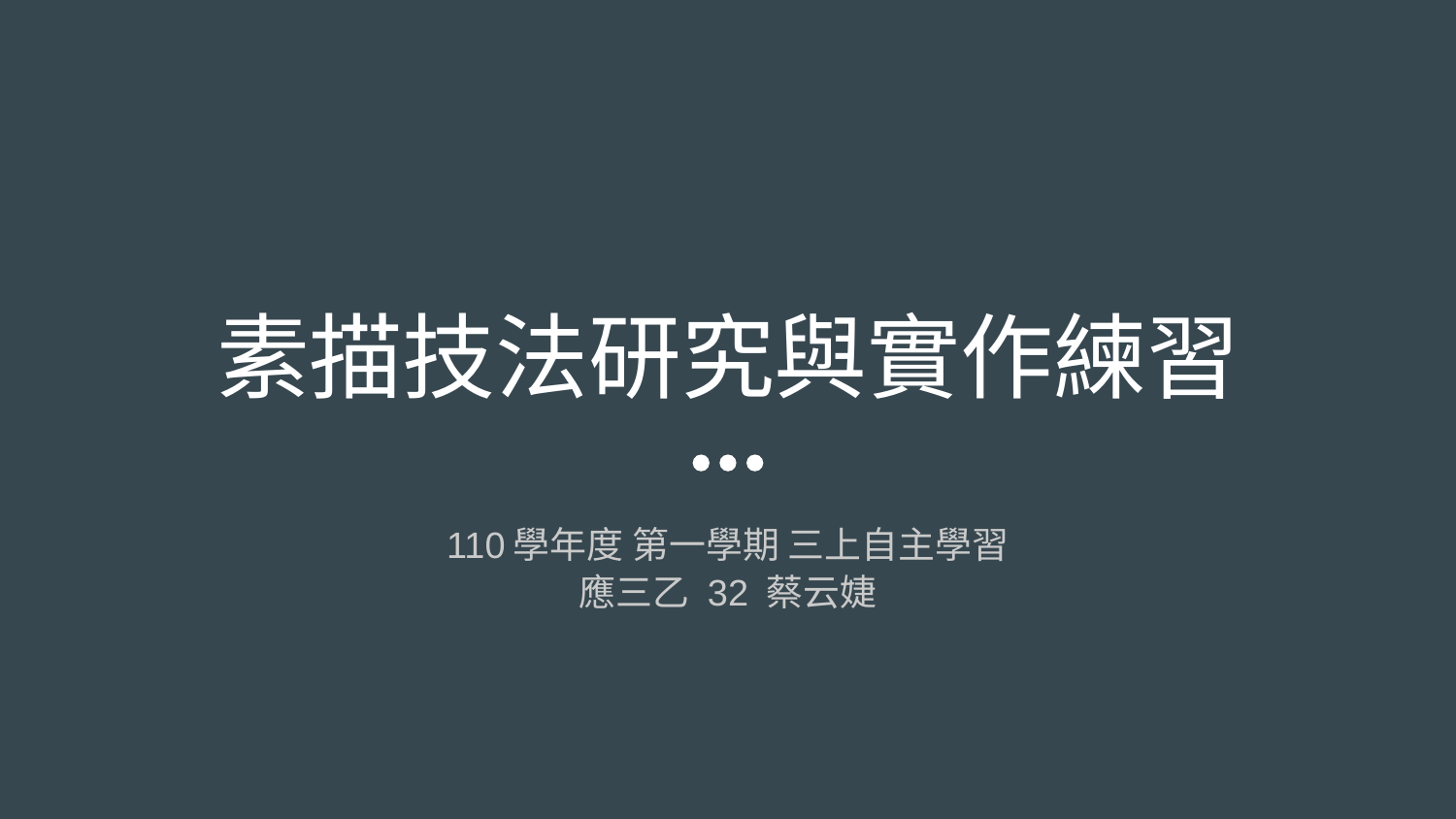

# 素描技法研究與實作練習
110學年度 第一學期 三上自主學習
應三乙 32 蔡云婕